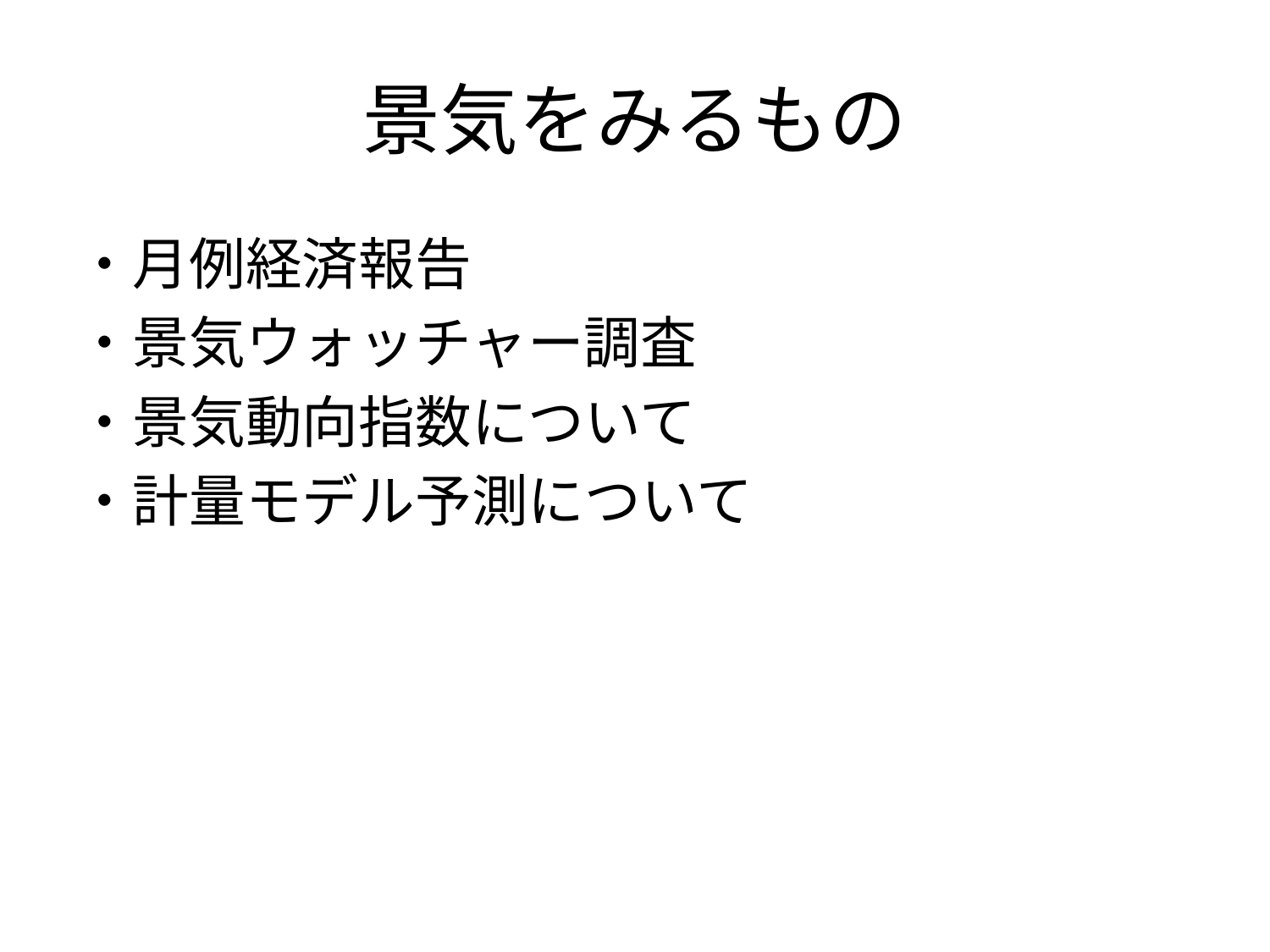

# 景気をみるもの
・月例経済報告
・景気ウォッチャー調査
・景気動向指数について
・計量モデル予測について